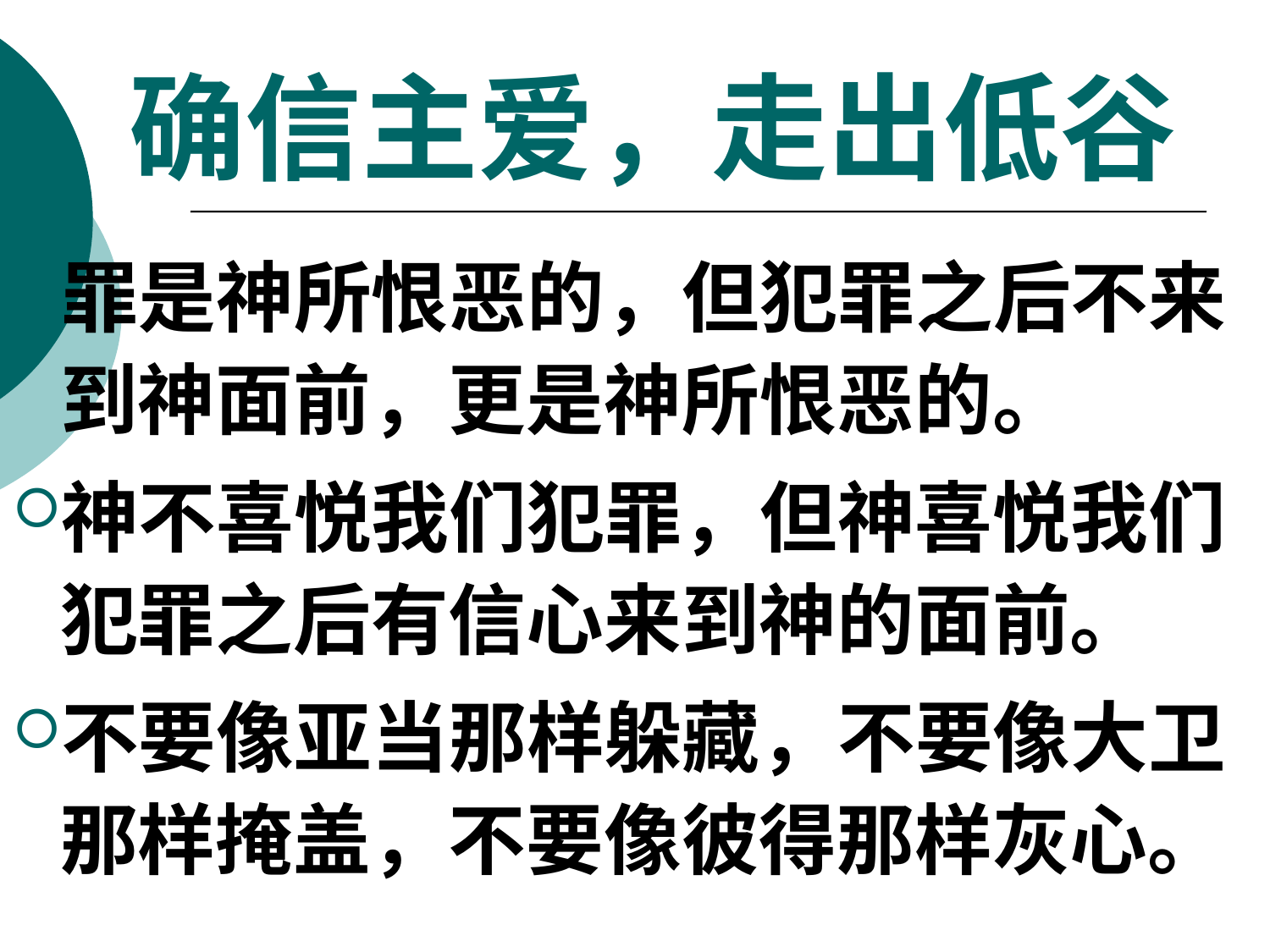

# 确信主爱，走出低谷
罪是神所恨恶的，但犯罪之后不来到神面前，更是神所恨恶的。
神不喜悦我们犯罪，但神喜悦我们犯罪之后有信心来到神的面前。
不要像亚当那样躲藏，不要像大卫那样掩盖，不要像彼得那样灰心。